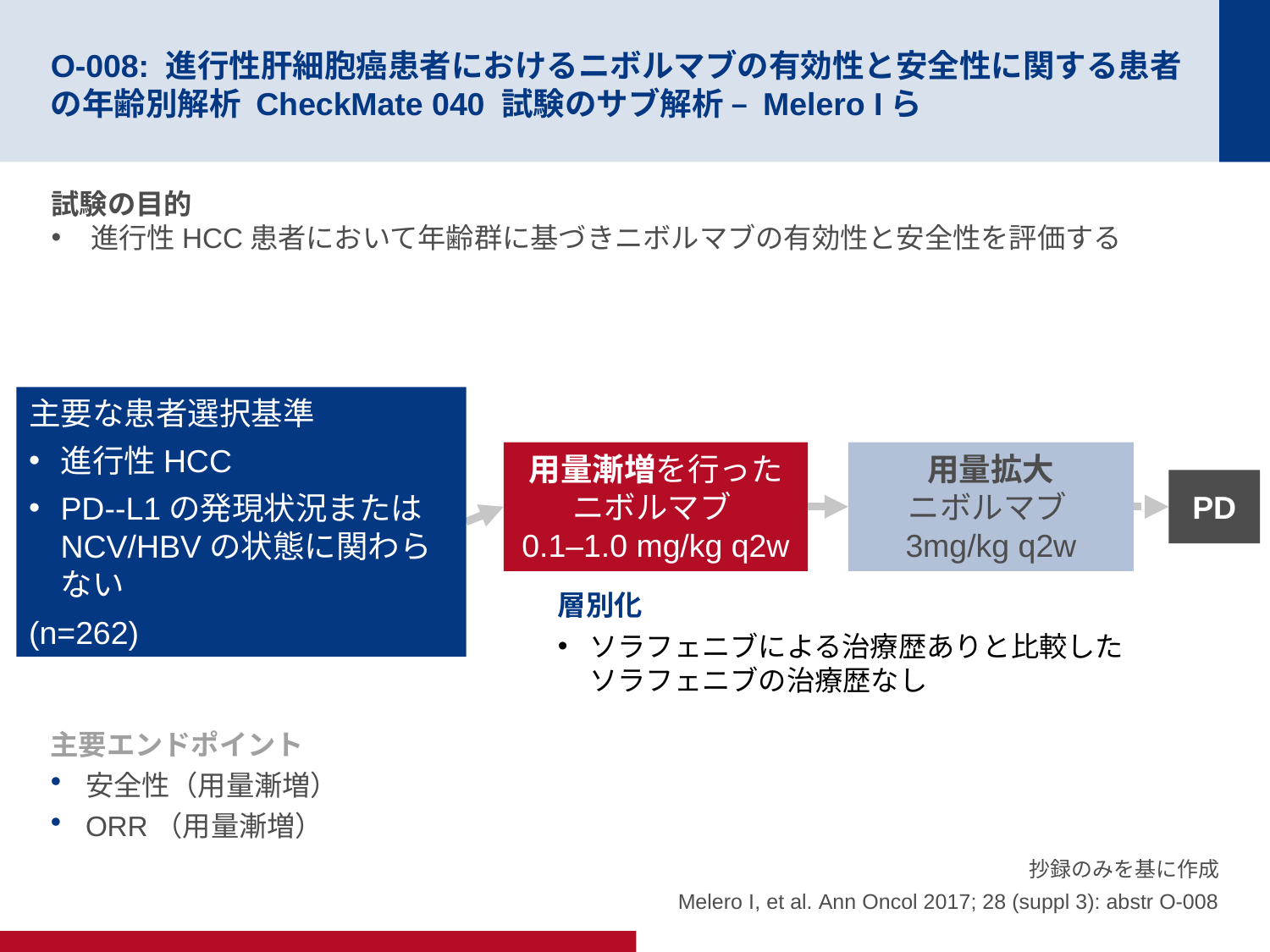

# O-008: 進行性肝細胞癌患者におけるニボルマブの有効性と安全性に関する患者の年齢別解析 CheckMate 040 試験のサブ解析 – Melero Iら
試験の目的
進行性HCC患者において年齢群に基づきニボルマブの有効性と安全性を評価する

主要な患者選択基準
進行性HCC
PD--L1の発現状況またはNCV/HBVの状態に関わらない
(n=262)
用量漸増を行ったニボルマブ
0.1–1.0 mg/kg q2w
用量拡大
ニボルマブ
3mg/kg q2w
PD
層別化
ソラフェニブによる治療歴ありと比較したソラフェニブの治療歴なし
主要エンドポイント
安全性（用量漸増）
ORR（用量漸増）

抄録のみを基に作成
Melero I, et al. Ann Oncol 2017; 28 (suppl 3): abstr O-008